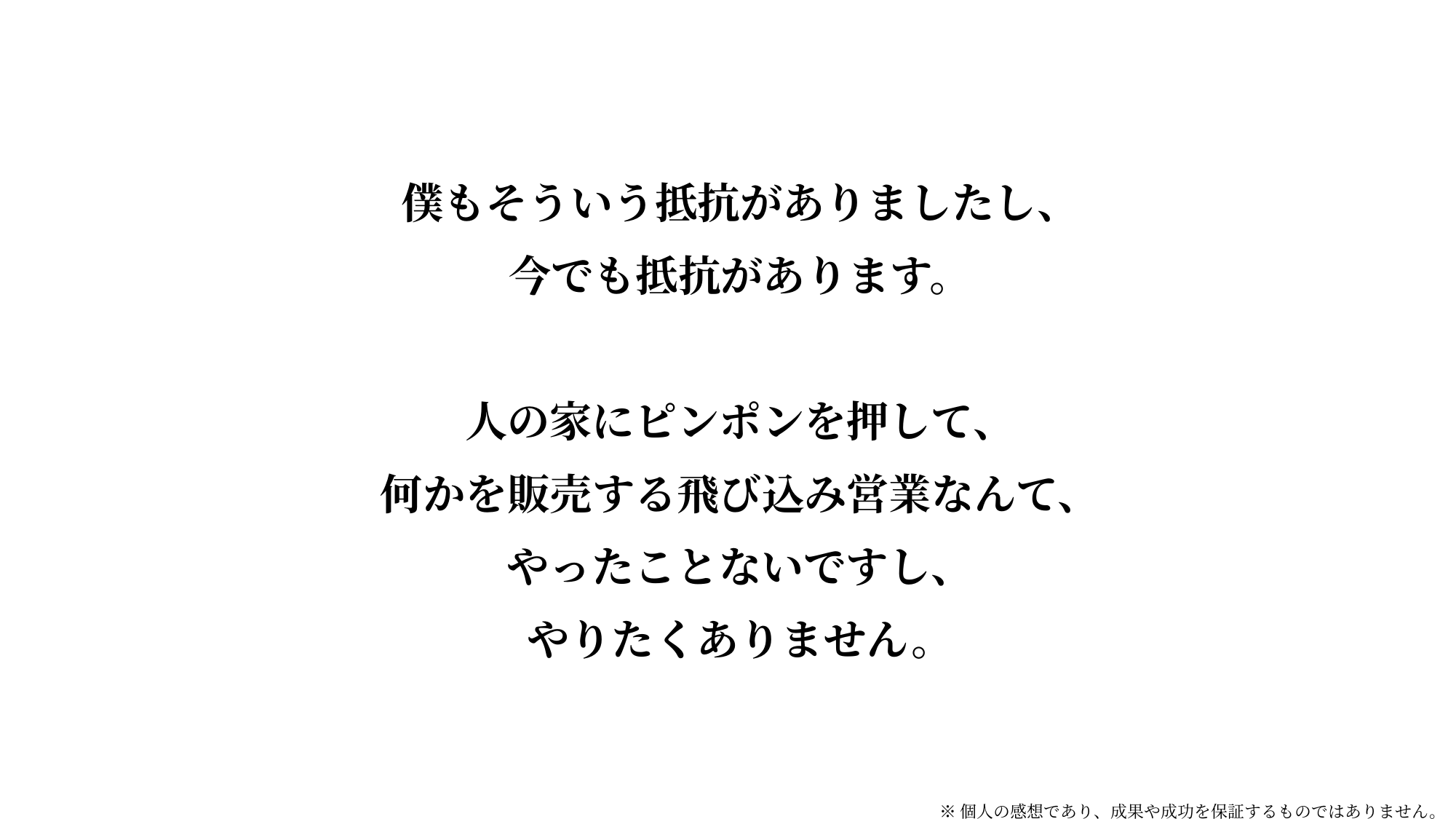

僕もそういう抵抗がありましたし、
今でも抵抗があります。

人の家にピンポンを押して、
何かを販売する飛び込み営業なんて、
やったことないですし、
やりたくありません。
※個人の感想であり、成果や成功を保証するものではありません。